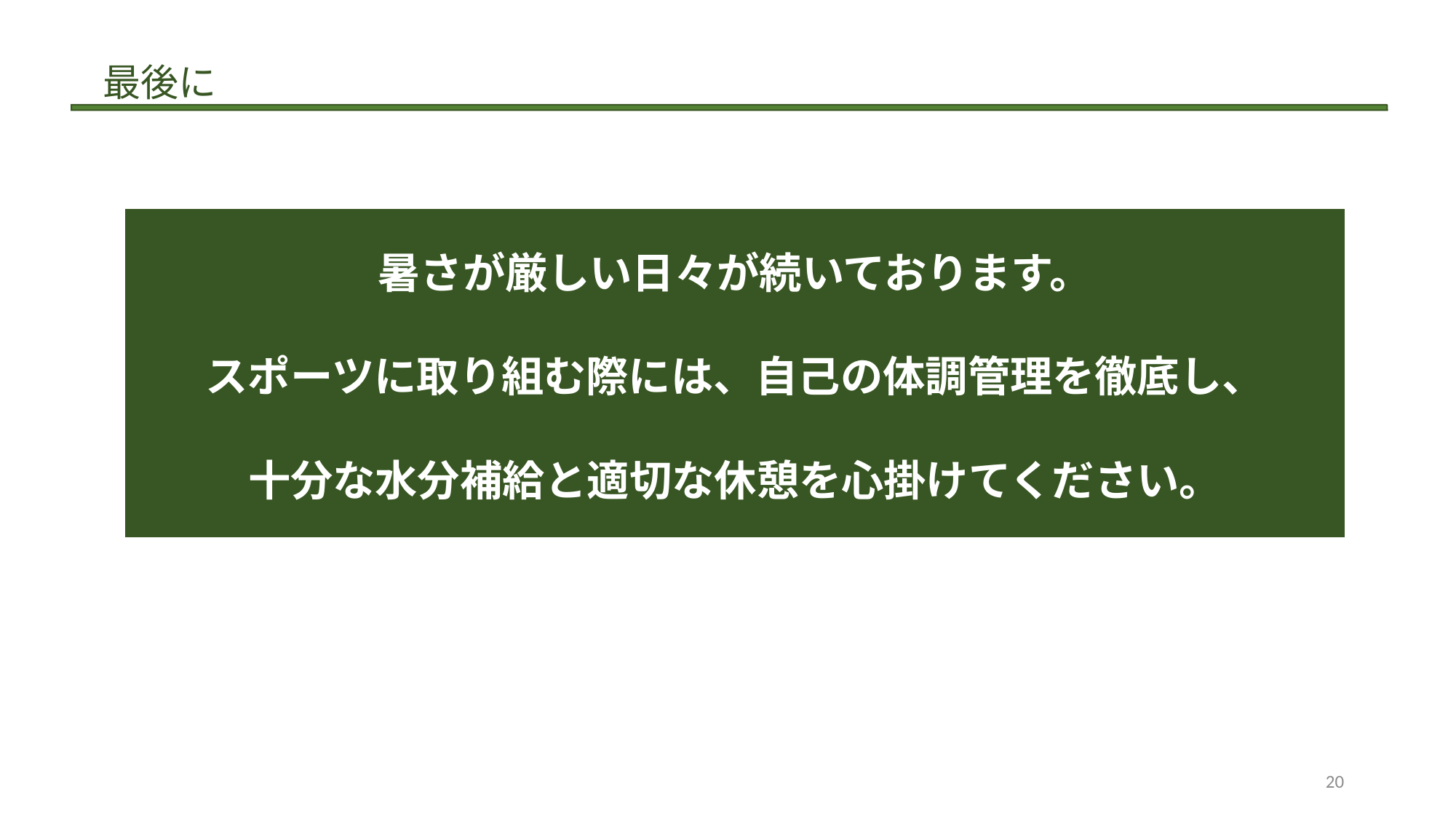

最後に

|  |  |
| --- | --- |
| 暑さが厳しい日々が続いております。 スポーツに取り組む際には、自己の体調管理を徹底し、 十分な水分補給と適切な休憩を心掛けてください。 |
| --- |
20